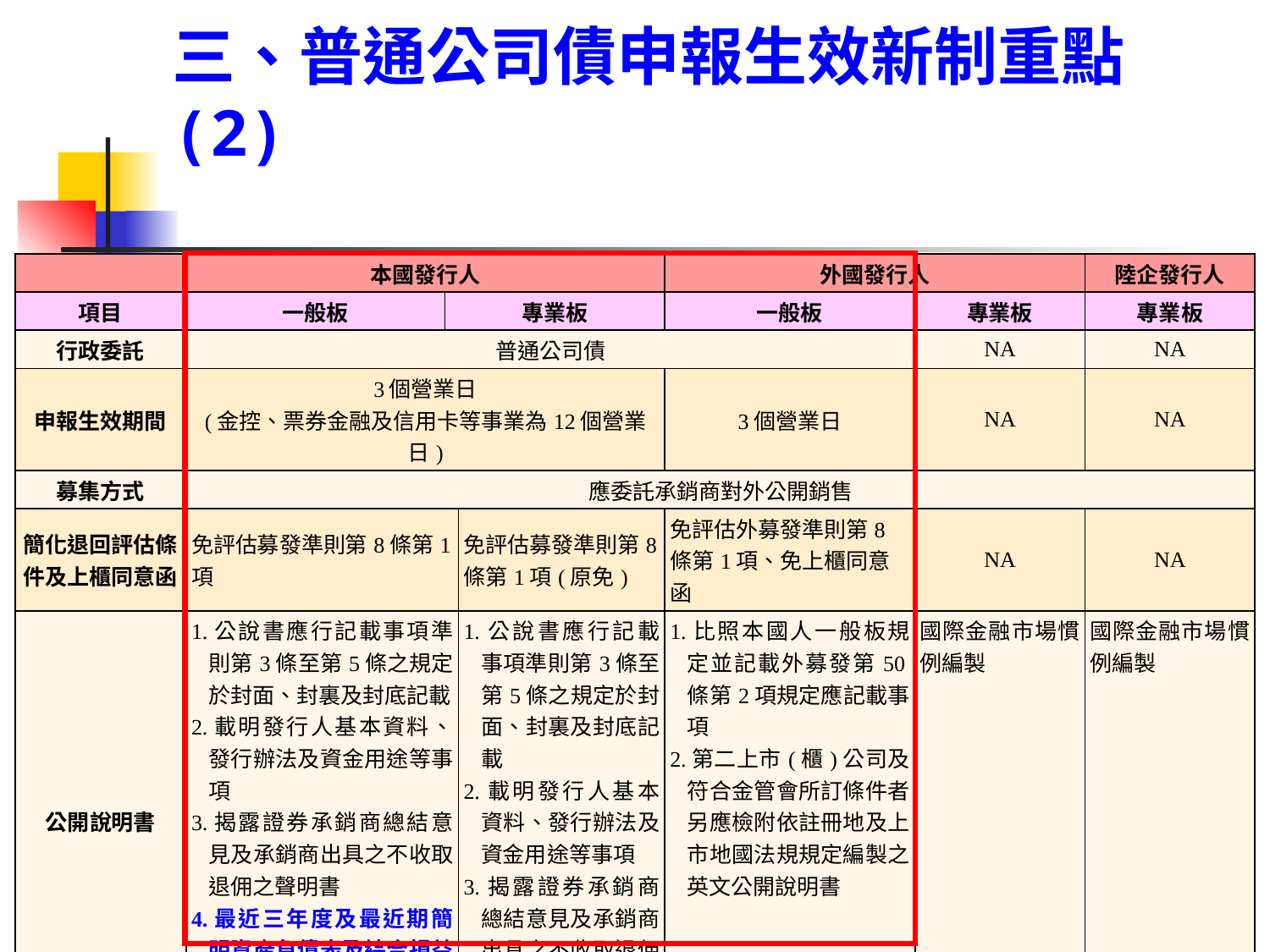

# 三、普通公司債申報生效新制重點(2)

|  | 本國發行人 |  |  | 外國發行人 |  |  | 陸企發行人 |
| --- | --- | --- | --- | --- | --- | --- | --- |
| 項目 | 一般板 | 專業板 |  | 一般板 |  | 專業板 | 專業板 |
| 行政委託 | 普通公司債 |  |  |  |  | NA | NA |
| 申報生效期間 | 3個營業日 (金控、票券金融及信用卡等事業為12個營業日) |  |  | 3個營業日 |  | NA | NA |
| 募集方式 | 應委託承銷商對外公開銷售 |  |  |  |  |  |  |
| 簡化退回評估條件及上櫃同意函 | 免評估募發準則第8條第1項 |  | 免評估募發準則第8條第1項(原免) | 免評估外募發準則第8條第1項、免上櫃同意函 |  | NA | NA |
| 公開說明書 | 1.公說書應行記載事項準則第3條至第5條之規定於封面、封裏及封底記載 2.載明發行人基本資料、發行辦法及資金用途等事項 3.揭露證券承銷商總結意見及承銷商出具之不收取退佣之聲明書 4.最近三年度及最近期簡明資產負債表及綜合損益表 5.債信有關之風險事項等 |  | 1.公說書應行記載事項準則第3條至第5條之規定於封面、封裏及封底記載 2.載明發行人基本資料、發行辦法及資金用途等事項 3.揭露證券承銷商總結意見及承銷商出具之不收取退佣之聲明書 | 1.比照本國人一般板規定並記載外募發第50條第2項規定應記載事項 2.第二上市(櫃)公司及符合金管會所訂條件者另應檢附依註冊地及上市地國法規規定編製之英文公開說明書 |  | 國際金融市場慣例編製 | 國際金融市場慣例編製 |
| 發行期限 | 申報生效日後7個營業日內 |  |  |  |  | NA | 取得上櫃同意函30日內 |
| 申請掛牌期限 | 開始櫃檯買賣日前5個營業日前 |  | 開始櫃檯買賣日前4個營業日前 |  | 開始櫃檯買賣日前4個營業日前 | 開始櫃檯買賣日前4個營業日前 | 開始櫃檯買賣日前4個營業日前 |